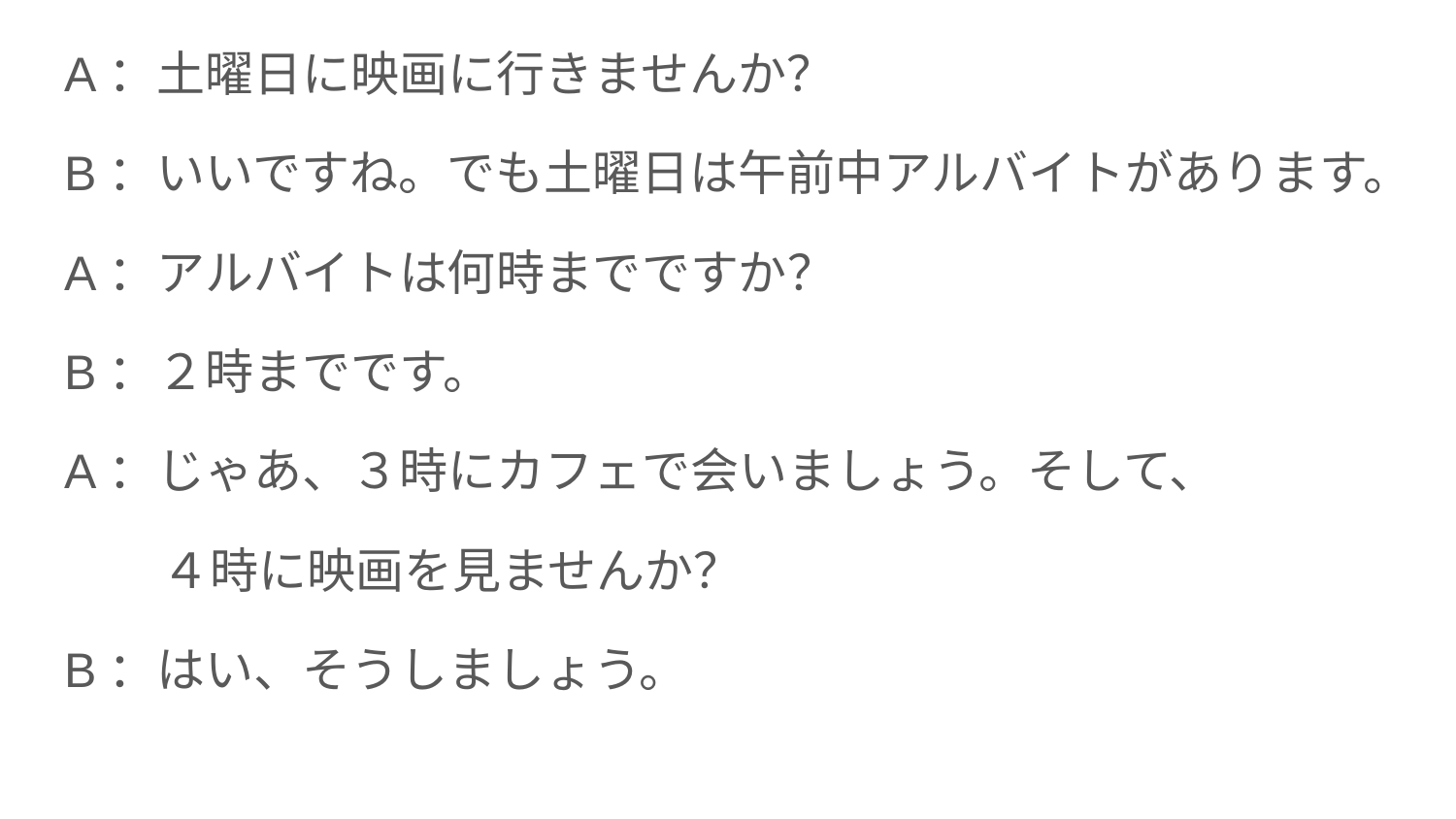

A：土曜日に映画に行きませんか？
B：いいですね。でも土曜日は午前中アルバイトがあります。
A：アルバイトは何時までですか？
B：２時までです。
A：じゃあ、３時にカフェで会いましょう。そして、
　　４時に映画を見ませんか？
B：はい、そうしましょう。